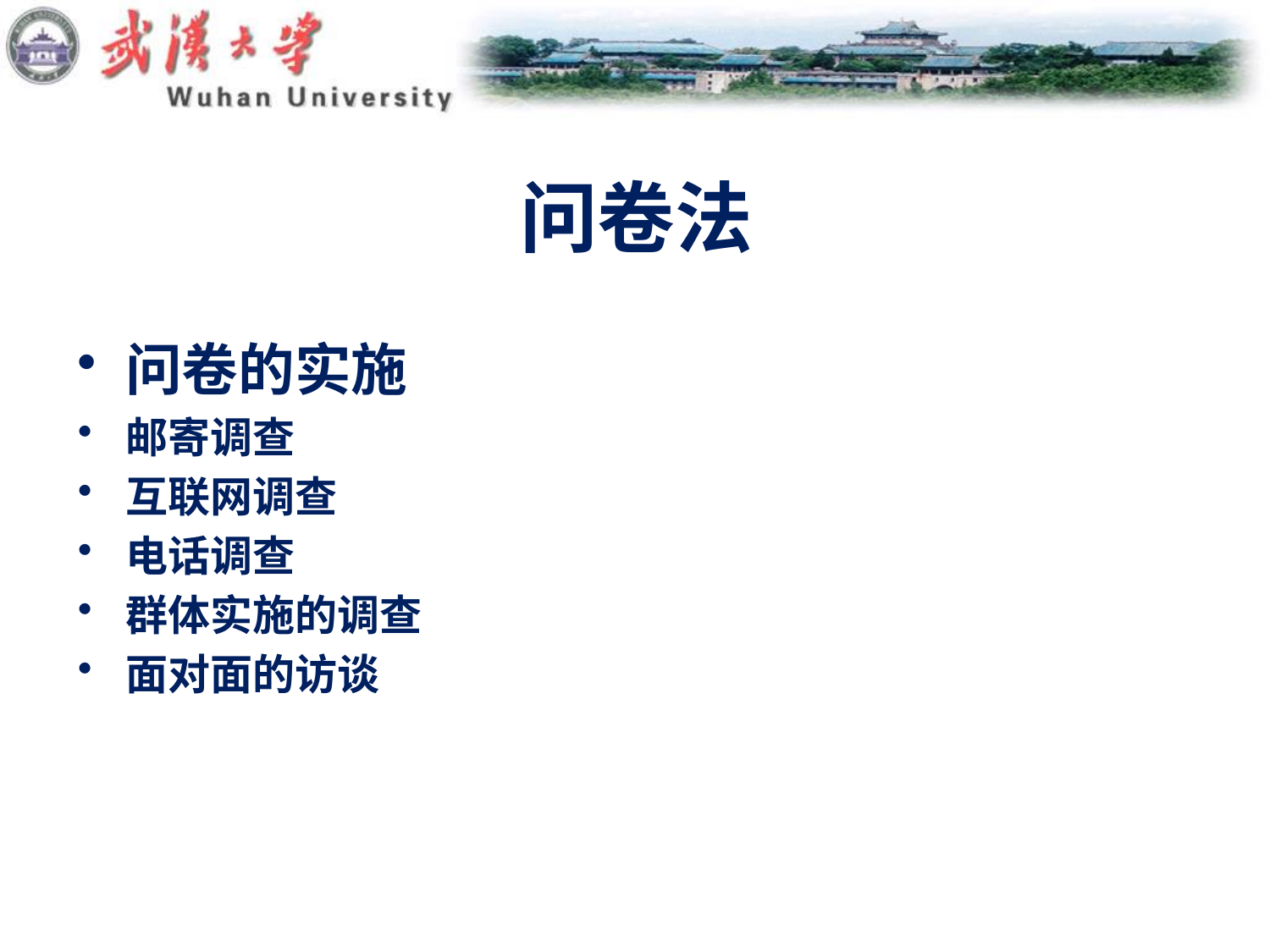

# 问卷法
问卷的实施
邮寄调查
互联网调查
电话调查
群体实施的调查
面对面的访谈